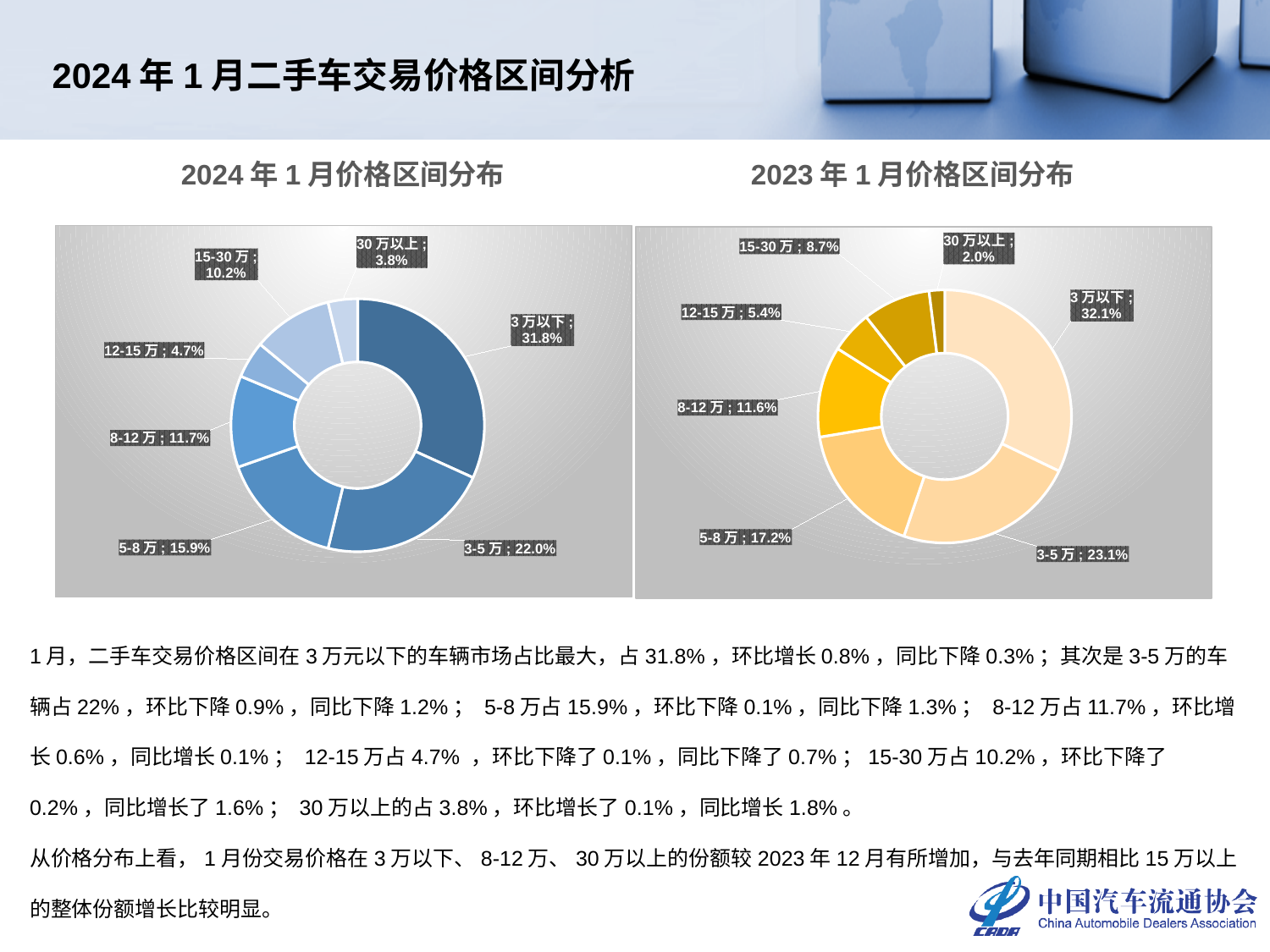

2024年1月二手车交易价格区间分析
2023年1月价格区间分布
2024年1月价格区间分布

### Chart

| Category | 2024年1月 |
|---|---|
| 3万以下 | 0.317918803016426 |
| 3-5万 | 0.21957253032261378 |
| 5-8万 | 0.15879462795415444 |
| 8-12万 | 0.11695070488842477 |
| 12-15万 | 0.047163754953906206 |
| 15-30万 | 0.10202264887397605 |
| 30万以上 | 0.03757692999049877 |

### Chart

| Category | 2023年1月 |
|---|---|
| 3万以下 | 0.3210572616762636 |
| 3-5万 | 0.2311010476647473 |
| 5-8万 | 0.17170005598208574 |
| 8-12万 | 0.1160978486884197 |
| 12-15万 | 0.053797784708893154 |
| 15-30万 | 0.0865023192578375 |
| 30万以上 | 0.01974368202175304 |
1月，二手车交易价格区间在3万元以下的车辆市场占比最大，占31.8%，环比增长0.8%，同比下降0.3%；其次是3-5万的车辆占22%，环比下降0.9%，同比下降1.2%； 5-8万占15.9%，环比下降0.1%，同比下降1.3%； 8-12万占11.7%，环比增长0.6%，同比增长0.1%； 12-15万占4.7% ，环比下降了0.1%，同比下降了0.7%；15-30万占10.2%，环比下降了0.2%，同比增长了1.6%； 30万以上的占3.8%，环比增长了0.1%，同比增长1.8%。
从价格分布上看，1月份交易价格在3万以下、8-12万、30万以上的份额较2023年12月有所增加，与去年同期相比15万以上的整体份额增长比较明显。